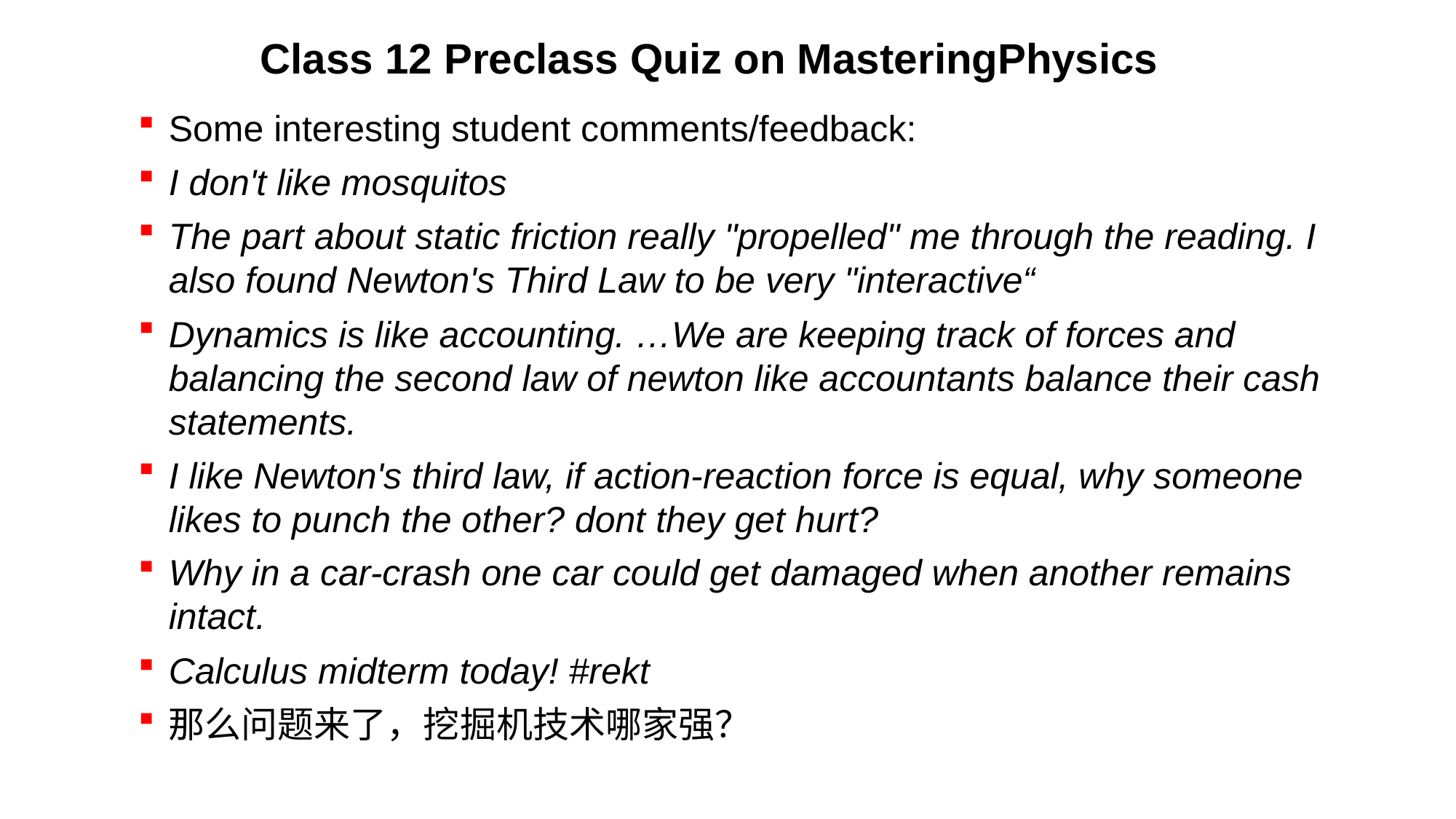

# Class 12 Preclass Quiz on MasteringPhysics
Some interesting student comments/feedback:
I don't like mosquitos
The part about static friction really "propelled" me through the reading. I also found Newton's Third Law to be very "interactive“
Dynamics is like accounting. …We are keeping track of forces and balancing the second law of newton like accountants balance their cash statements.
I like Newton's third law, if action-reaction force is equal, why someone likes to punch the other? dont they get hurt?
Why in a car-crash one car could get damaged when another remains intact.
Calculus midterm today! #rekt
那么问题来了，挖掘机技术哪家强？